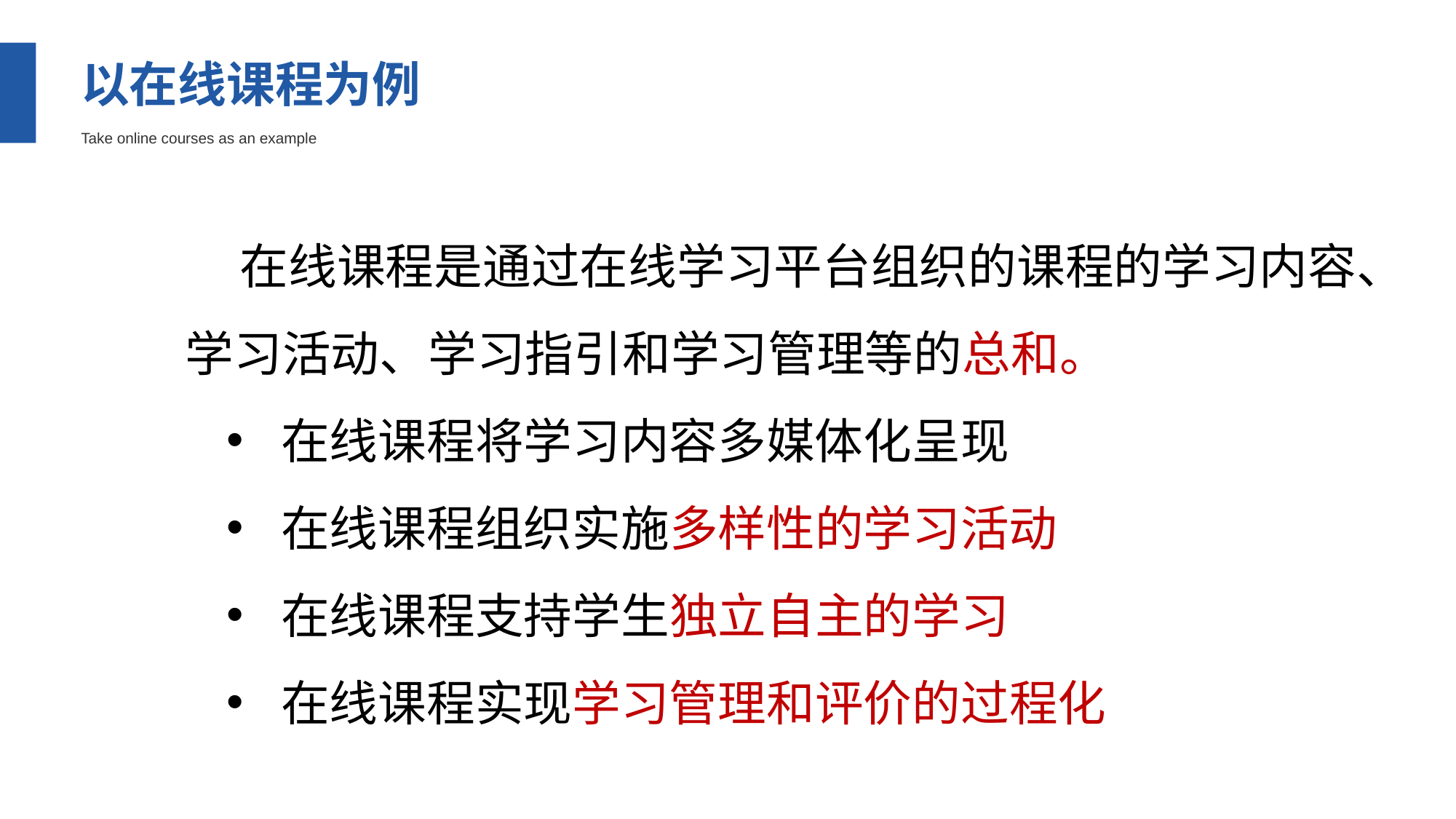

以在线课程为例
Take online courses as an example
在线课程是通过在线学习平台组织的课程的学习内容、学习活动、学习指引和学习管理等的总和。
在线课程将学习内容多媒体化呈现
在线课程组织实施多样性的学习活动
在线课程支持学生独立自主的学习
在线课程实现学习管理和评价的过程化